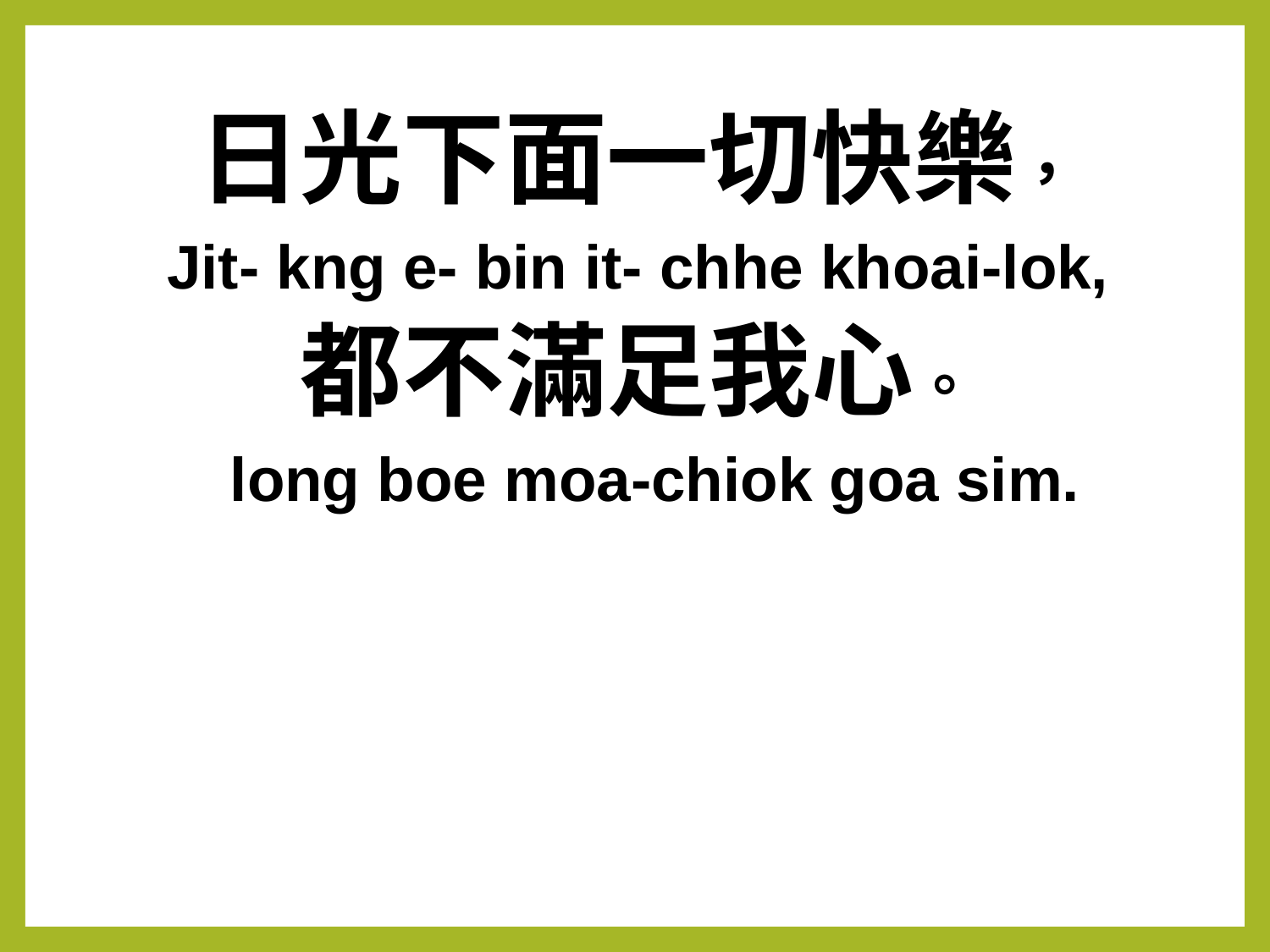

日光下面一切快樂，
Jit- kng e- bin it- chhe khoai-lok,
都不滿足我心。
  long boe moa-chiok goa sim.